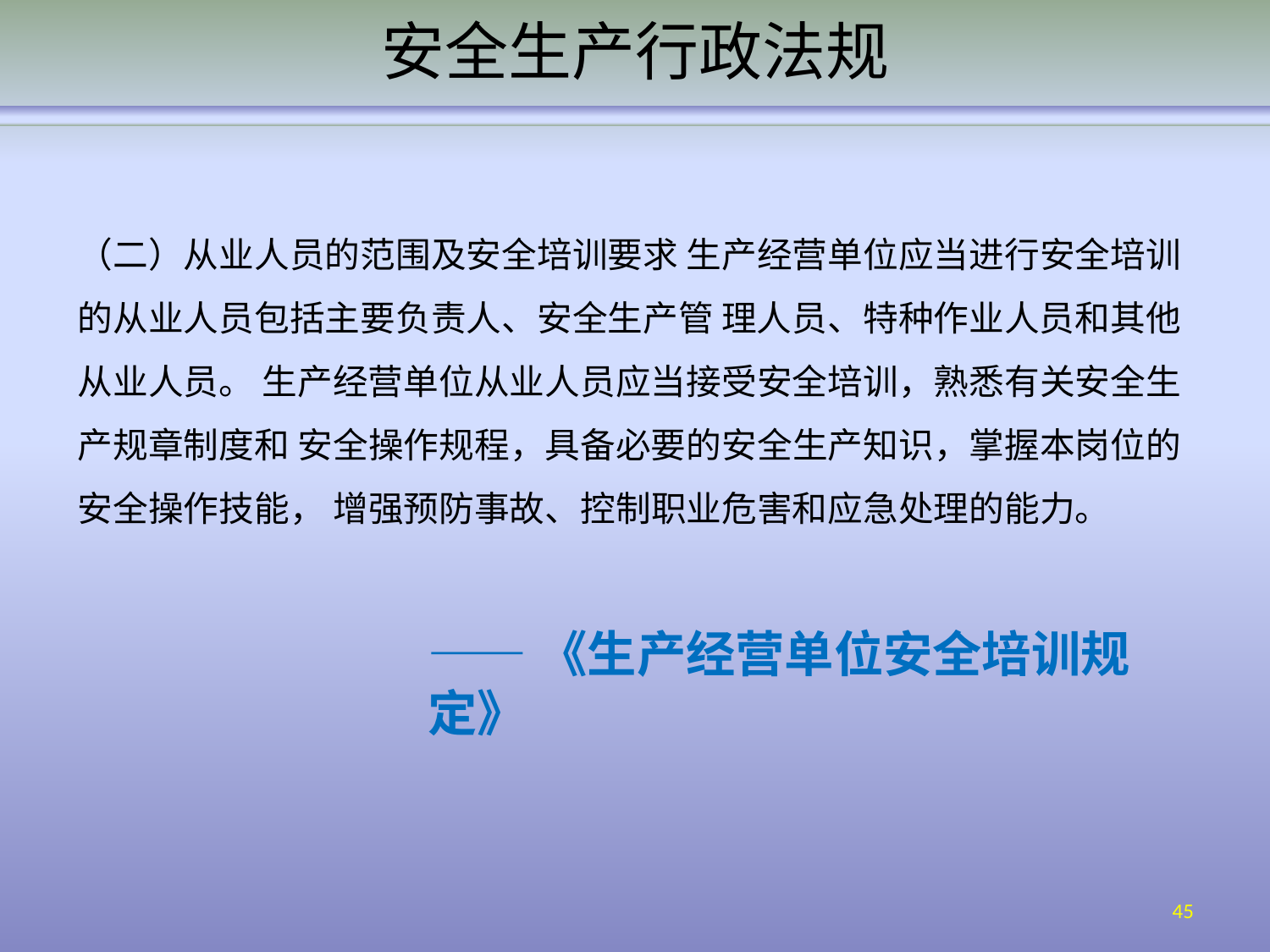

# 安全生产行政法规
（二）从业人员的范围及安全培训要求 生产经营单位应当进行安全培训的从业人员包括主要负责人、安全生产管 理人员、特种作业人员和其他从业人员。 生产经营单位从业人员应当接受安全培训，熟悉有关安全生产规章制度和 安全操作规程，具备必要的安全生产知识，掌握本岗位的安全操作技能， 增强预防事故、控制职业危害和应急处理的能力。

——《生产经营单位安全培训规定》
45